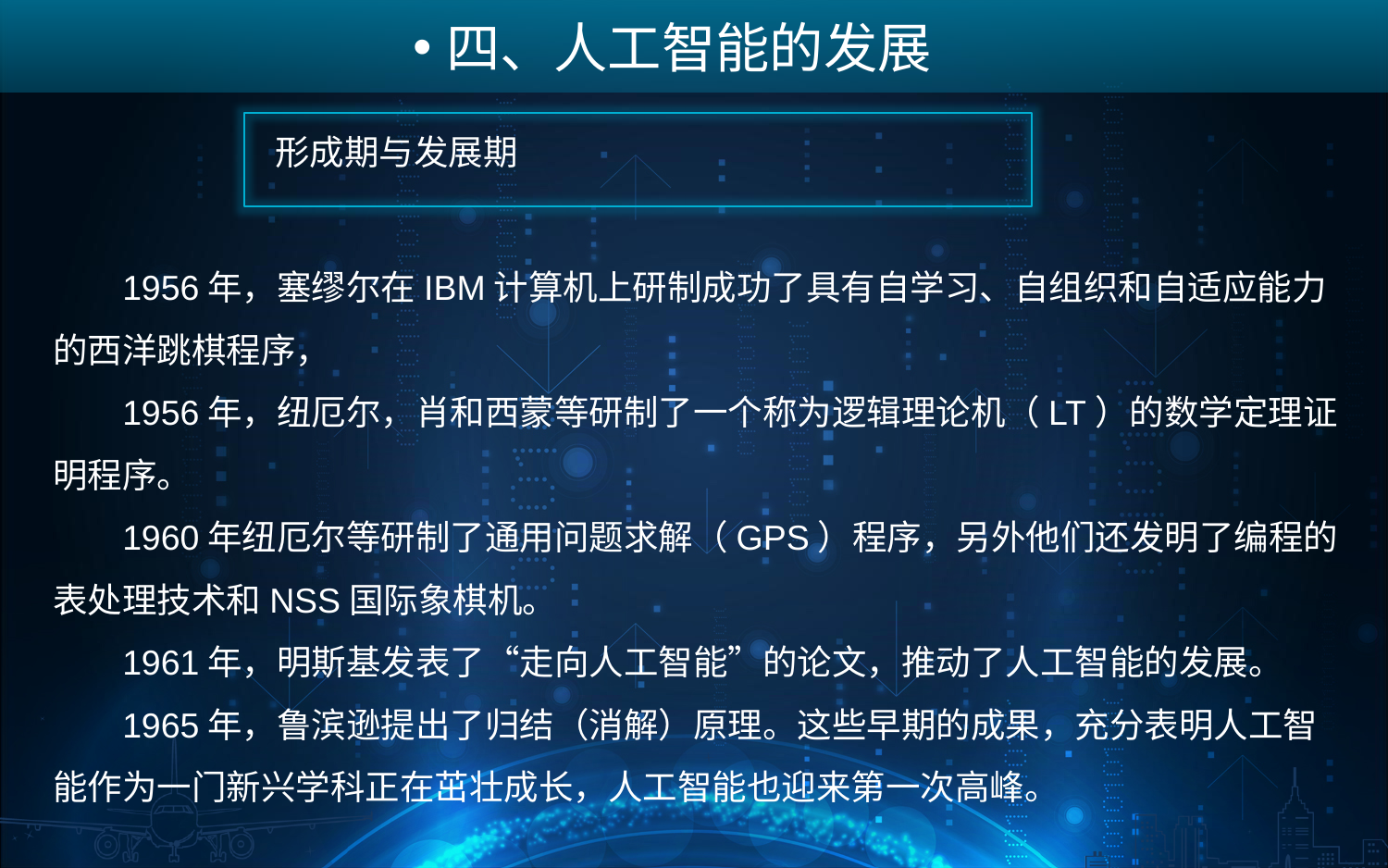

四、人工智能的发展

1.

形成期与发展期

1956年，塞缪尔在IBM计算机上研制成功了具有自学习、自组织和自适应能力的西洋跳棋程序，
1956年，纽厄尔，肖和西蒙等研制了一个称为逻辑理论机（LT）的数学定理证明程序。
1960年纽厄尔等研制了通用问题求解（GPS）程序，另外他们还发明了编程的表处理技术和NSS国际象棋机。
1961年，明斯基发表了“走向人工智能”的论文，推动了人工智能的发展。
1965年，鲁滨逊提出了归结（消解）原理。这些早期的成果，充分表明人工智能作为一门新兴学科正在茁壮成长，人工智能也迎来第一次高峰。